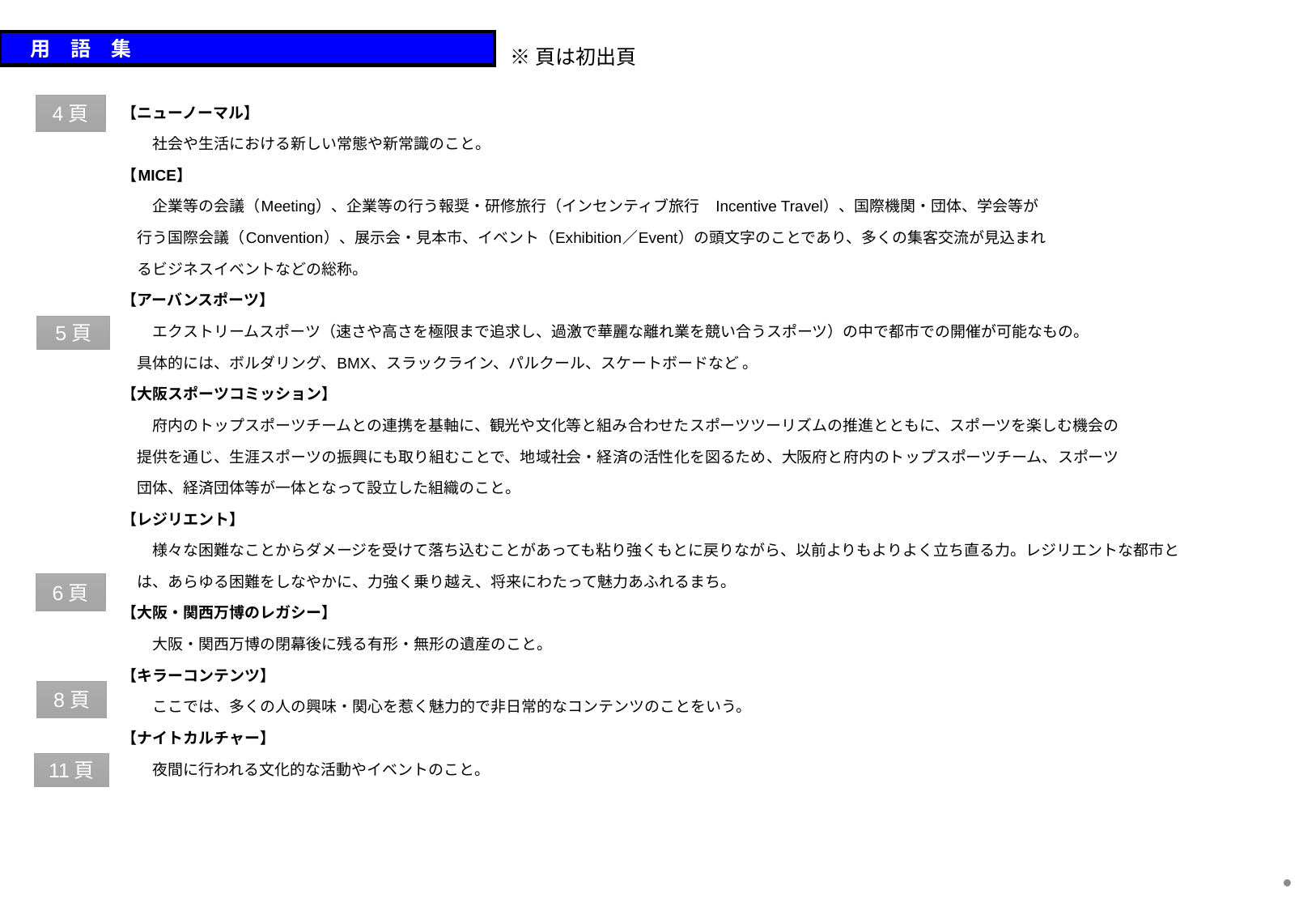

用　語　集
※頁は初出頁
【ニューノーマル】
　　社会や生活における新しい常態や新常識のこと。
【MICE】
　　企業等の会議（Meeting）、企業等の行う報奨・研修旅行（インセンティブ旅行　Incentive Travel）、国際機関・団体、学会等が
　行う国際会議（Convention）、展示会・見本市、イベント（Exhibition／Event）の頭文字のことであり、多くの集客交流が見込まれ
　るビジネスイベントなどの総称。
【アーバンスポーツ】
　　エクストリームスポーツ（速さや高さを極限まで追求し、過激で華麗な離れ業を競い合うスポーツ）の中で都市での開催が可能なもの。
　具体的には、ボルダリング、BMX、スラックライン、パルクール、スケートボードなど 。
【大阪スポーツコミッション】
　　府内のトップスポーツチームとの連携を基軸に、観光や文化等と組み合わせたスポーツツーリズムの推進とともに、スポーツを楽しむ機会の
　提供を通じ、生涯スポーツの振興にも取り組むことで、地域社会・経済の活性化を図るため、大阪府と府内のトップスポーツチーム、スポーツ
　団体、経済団体等が一体となって設立した組織のこと。
【レジリエント】
　　様々な困難なことからダメージを受けて落ち込むことがあっても粘り強くもとに戻りながら、以前よりもよりよく立ち直る力。レジリエントな都市と
　は、あらゆる困難をしなやかに、力強く乗り越え、将来にわたって魅力あふれるまち。
【大阪・関西万博のレガシー】
　　大阪・関西万博の閉幕後に残る有形・無形の遺産のこと。
【キラーコンテンツ】
　　ここでは、多くの人の興味・関心を惹く魅力的で非日常的なコンテンツのことをいう。
【ナイトカルチャー】
　　夜間に行われる文化的な活動やイベントのこと。

4頁
5頁
6頁
8頁
11頁
●